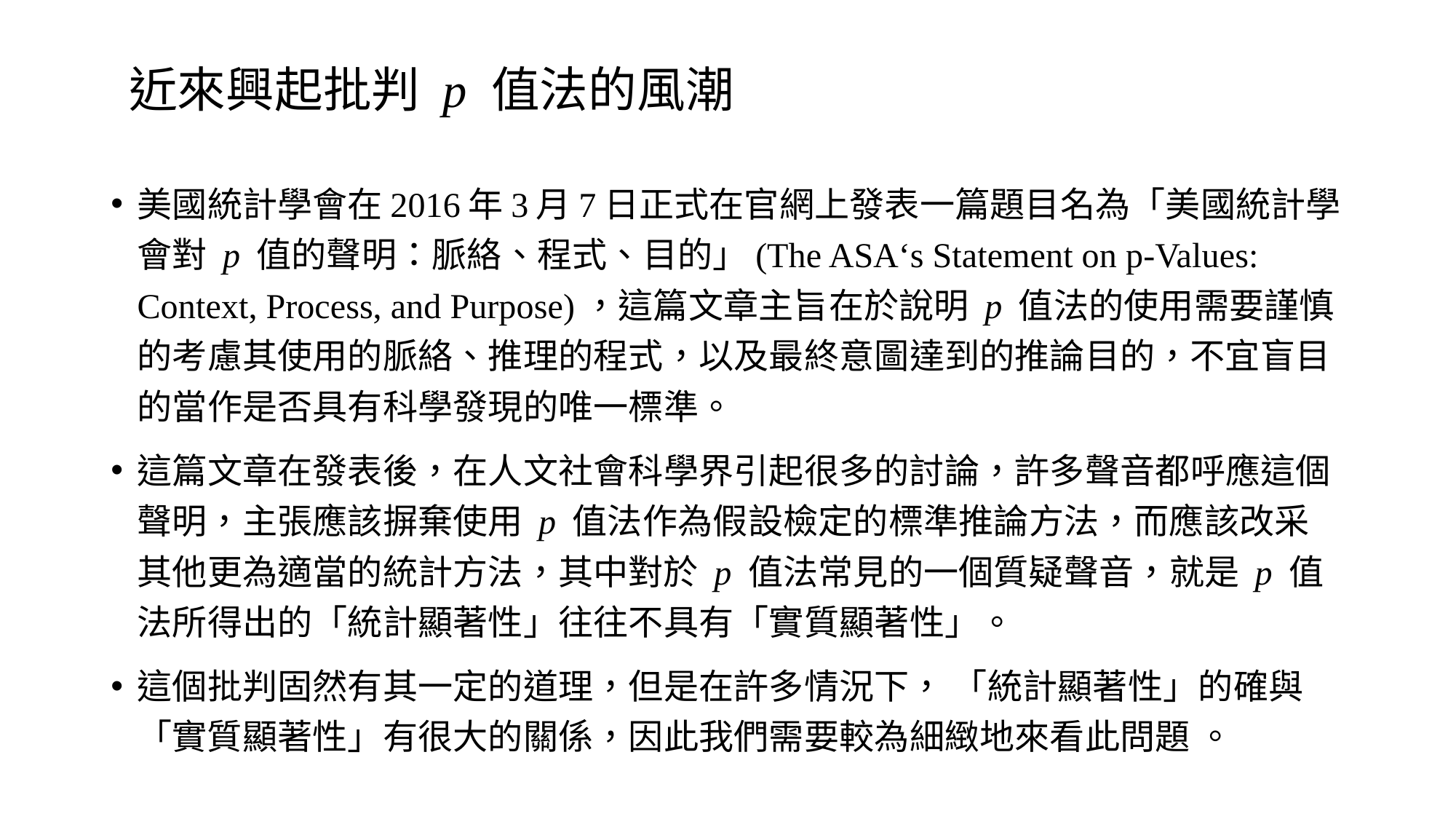

# 近來興起批判 p 值法的風潮
美國統計學會在2016年3月7日正式在官網上發表一篇題目名為「美國統計學會對 p 值的聲明：脈絡、程式、目的」(The ASA‘s Statement on p-Values: Context, Process, and Purpose)，這篇文章主旨在於說明 p 值法的使用需要謹慎的考慮其使用的脈絡、推理的程式，以及最終意圖達到的推論目的，不宜盲目的當作是否具有科學發現的唯一標準。
這篇文章在發表後，在人文社會科學界引起很多的討論，許多聲音都呼應這個聲明，主張應該摒棄使用 p 值法作為假設檢定的標準推論方法，而應該改采其他更為適當的統計方法，其中對於 p 值法常見的一個質疑聲音，就是 p 值法所得出的「統計顯著性」往往不具有「實質顯著性」。
這個批判固然有其一定的道理，但是在許多情況下， 「統計顯著性」的確與「實質顯著性」有很大的關係，因此我們需要較為細緻地來看此問題 。